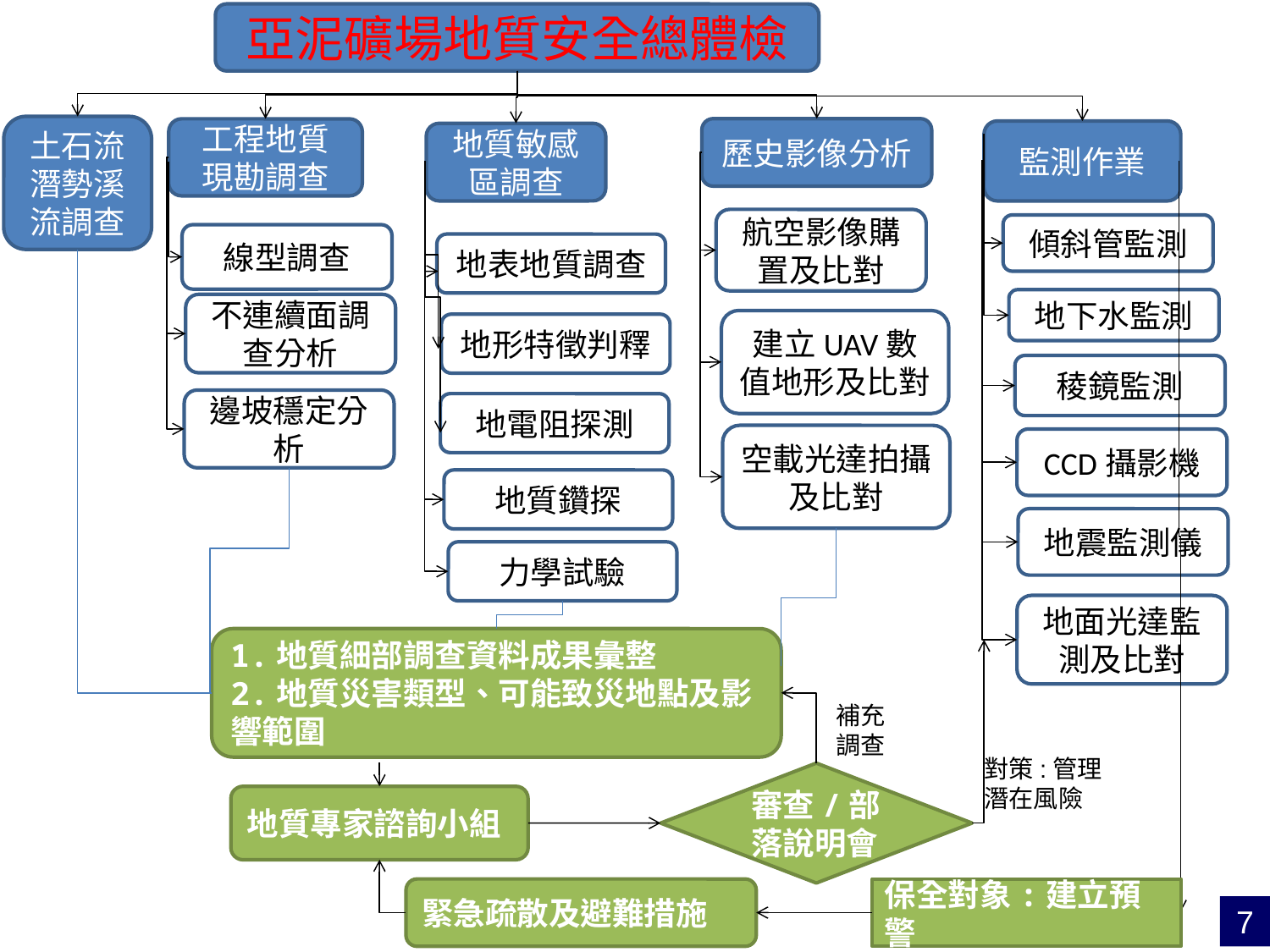

亞泥礦場地質安全總體檢
土石流潛勢溪流調查
歷史影像分析
工程地質
現勘調查
監測作業
地質敏感區調查
航空影像購置及比對
傾斜管監測
線型調查
地表地質調查
地下水監測
不連續面調查分析
建立UAV數值地形及比對
地形特徵判釋
稜鏡監測
邊坡穩定分析
地電阻探測
空載光達拍攝及比對
CCD攝影機
地質鑽探
地震監測儀
力學試驗
地面光達監測及比對
1.地質細部調查資料成果彙整
2.地質災害類型、可能致災地點及影響範圍
補充調查
對策:管理潛在風險
審查/部落說明會
地質專家諮詢小組
緊急疏散及避難措施
保全對象:建立預警
7